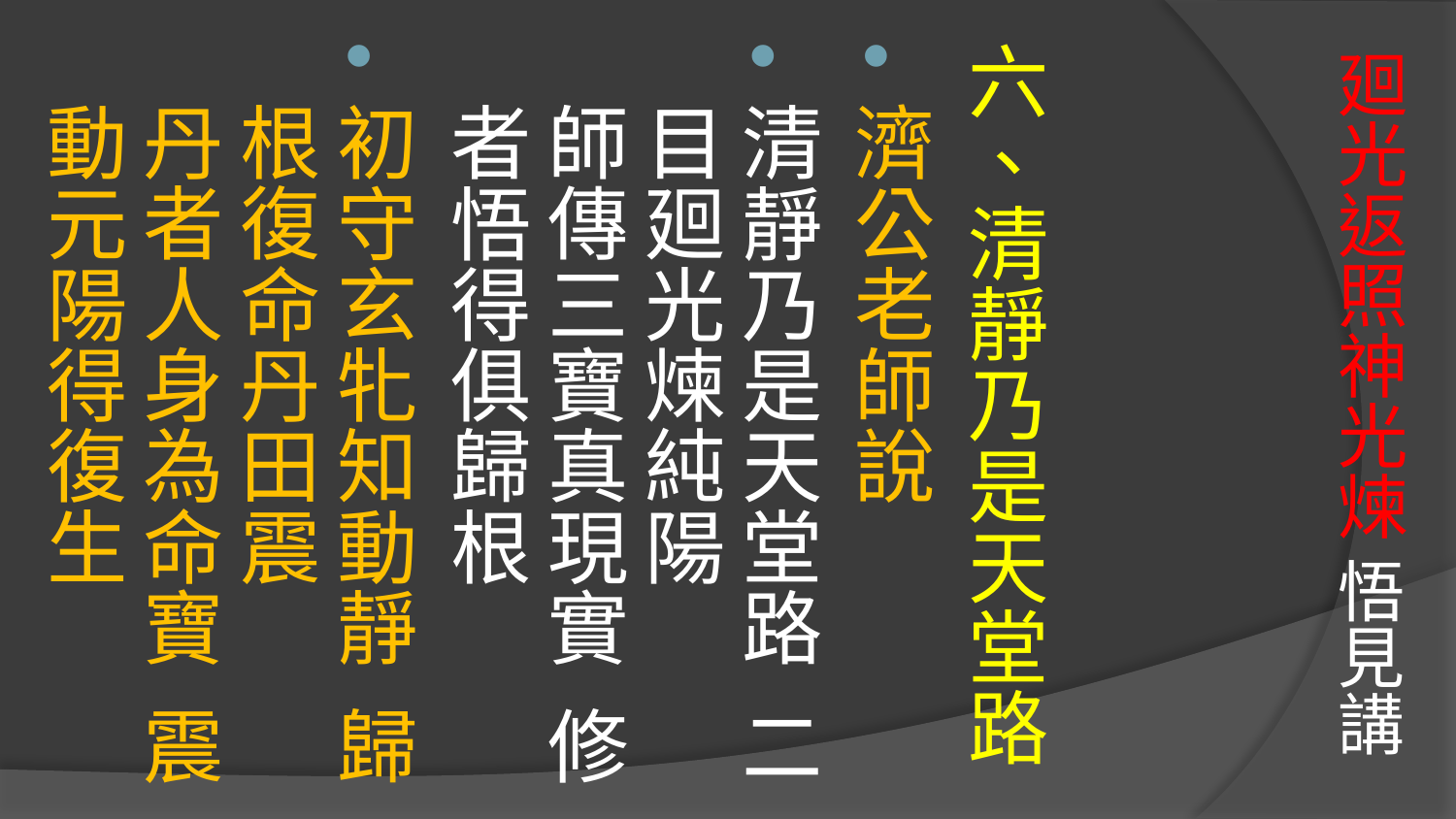

# 廻光返照神光煉 悟見講
六、清靜乃是天堂路
濟公老師說
清靜乃是天堂路  二目廻光煉純陽
師傳三寶真現實  修者悟得俱歸根
初守玄牝知動靜  歸根復命丹田震
丹者人身為命寶  震動元陽得復生